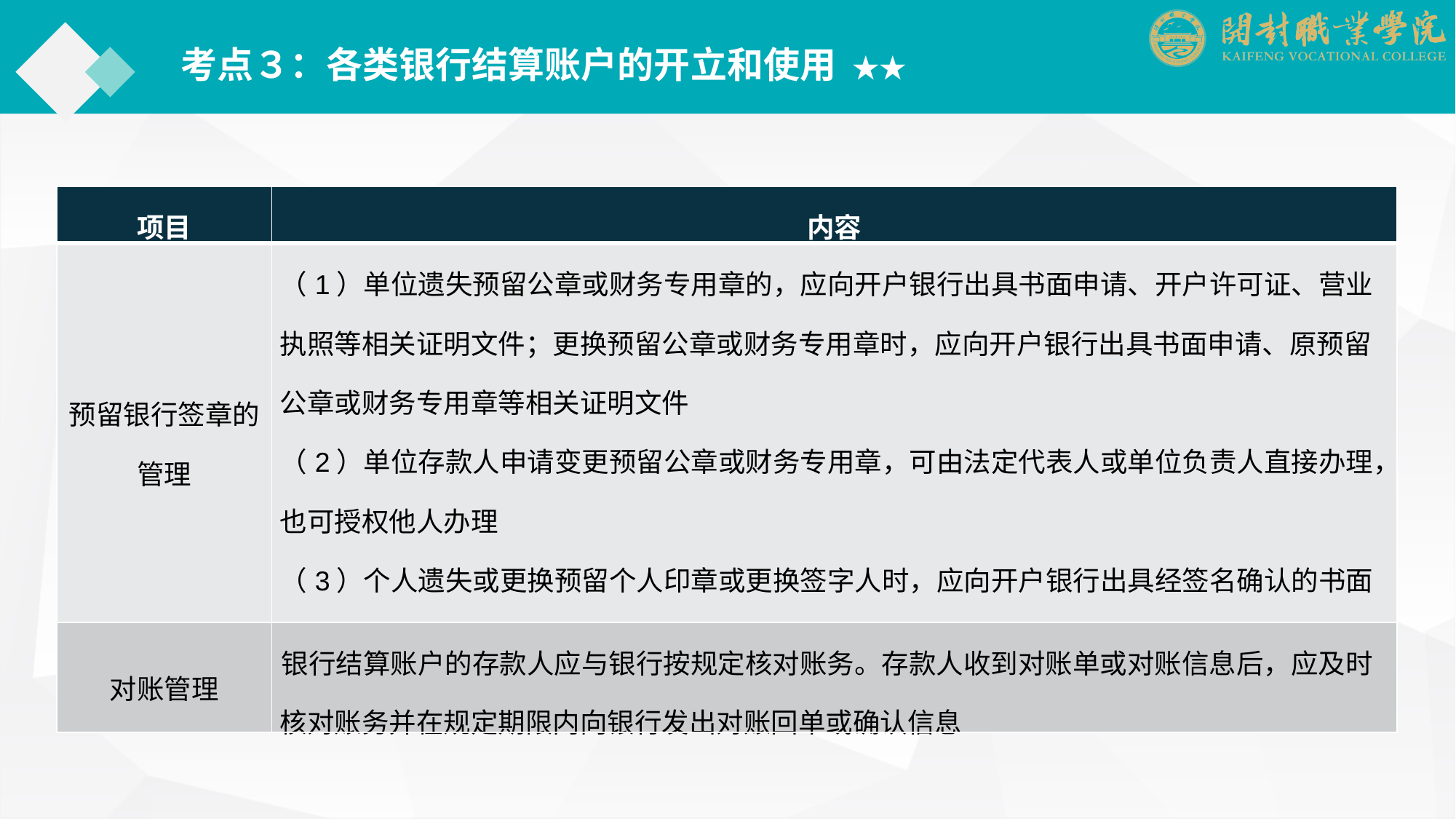

考点３：各类银行结算账户的开立和使用  ★★
| 项目 | 内容 |
| --- | --- |
| 预留银行签章的管理 | （1）单位遗失预留公章或财务专用章的，应向开户银行出具书面申请、开户许可证、营业执照等相关证明文件；更换预留公章或财务专用章时，应向开户银行出具书面申请、原预留公章或财务专用章等相关证明文件 （2）单位存款人申请变更预留公章或财务专用章，可由法定代表人或单位负责人直接办理，也可授权他人办理 （3）个人遗失或更换预留个人印章或更换签字人时，应向开户银行出具经签名确认的书面申请，以及原预留印章或签字人的个人身份证件 |
| 对账管理 | 银行结算账户的存款人应与银行按规定核对账务。存款人收到对账单或对账信息后，应及时核对账务并在规定期限内向银行发出对账回单或确认信息 |